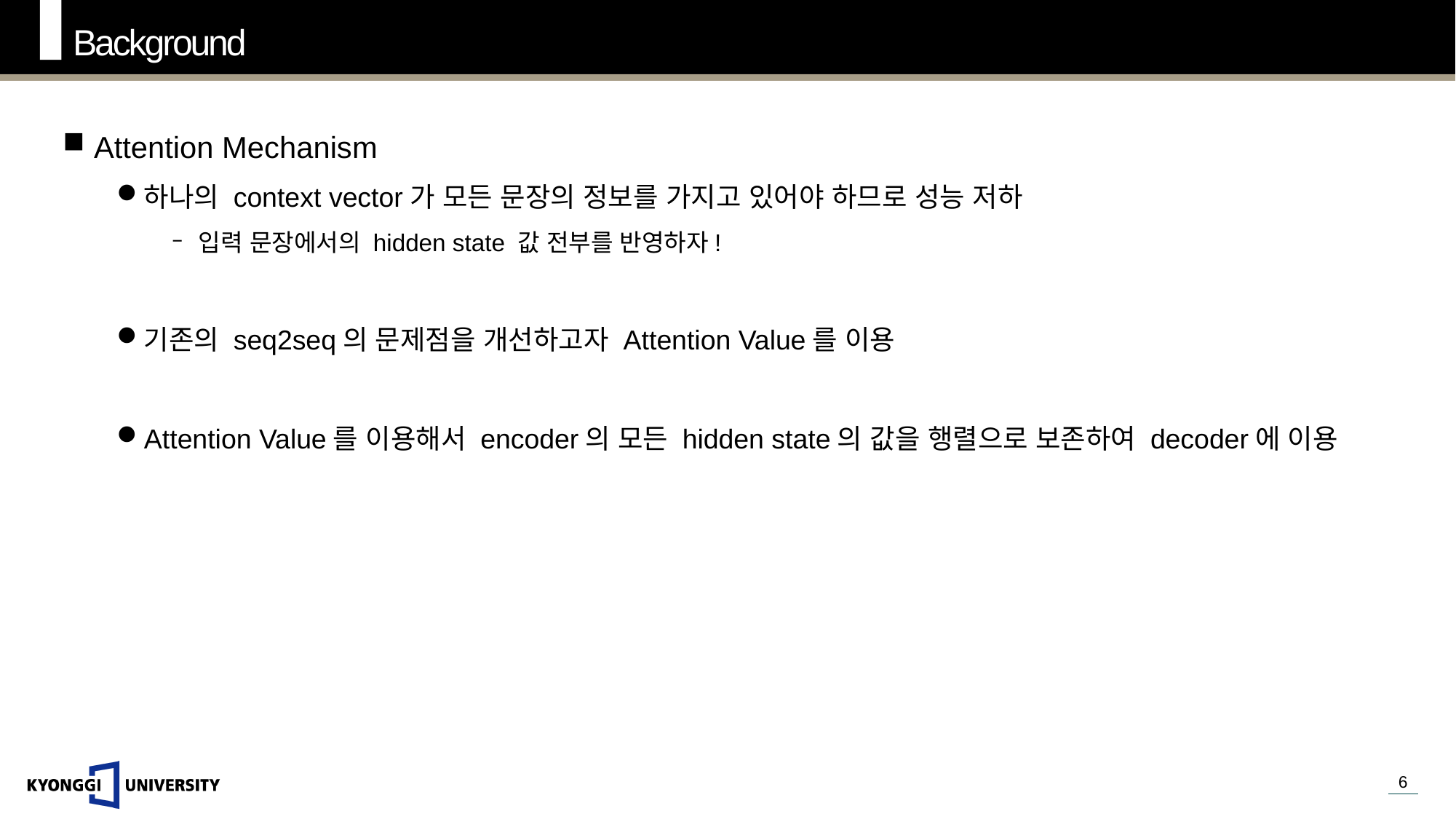

Background
Attention Mechanism
하나의 context vector가 모든 문장의 정보를 가지고 있어야 하므로 성능 저하
입력 문장에서의 hidden state 값 전부를 반영하자!

기존의 seq2seq의 문제점을 개선하고자 Attention Value를 이용

Attention Value를 이용해서 encoder의 모든 hidden state의 값을 행렬으로 보존하여 decoder에 이용